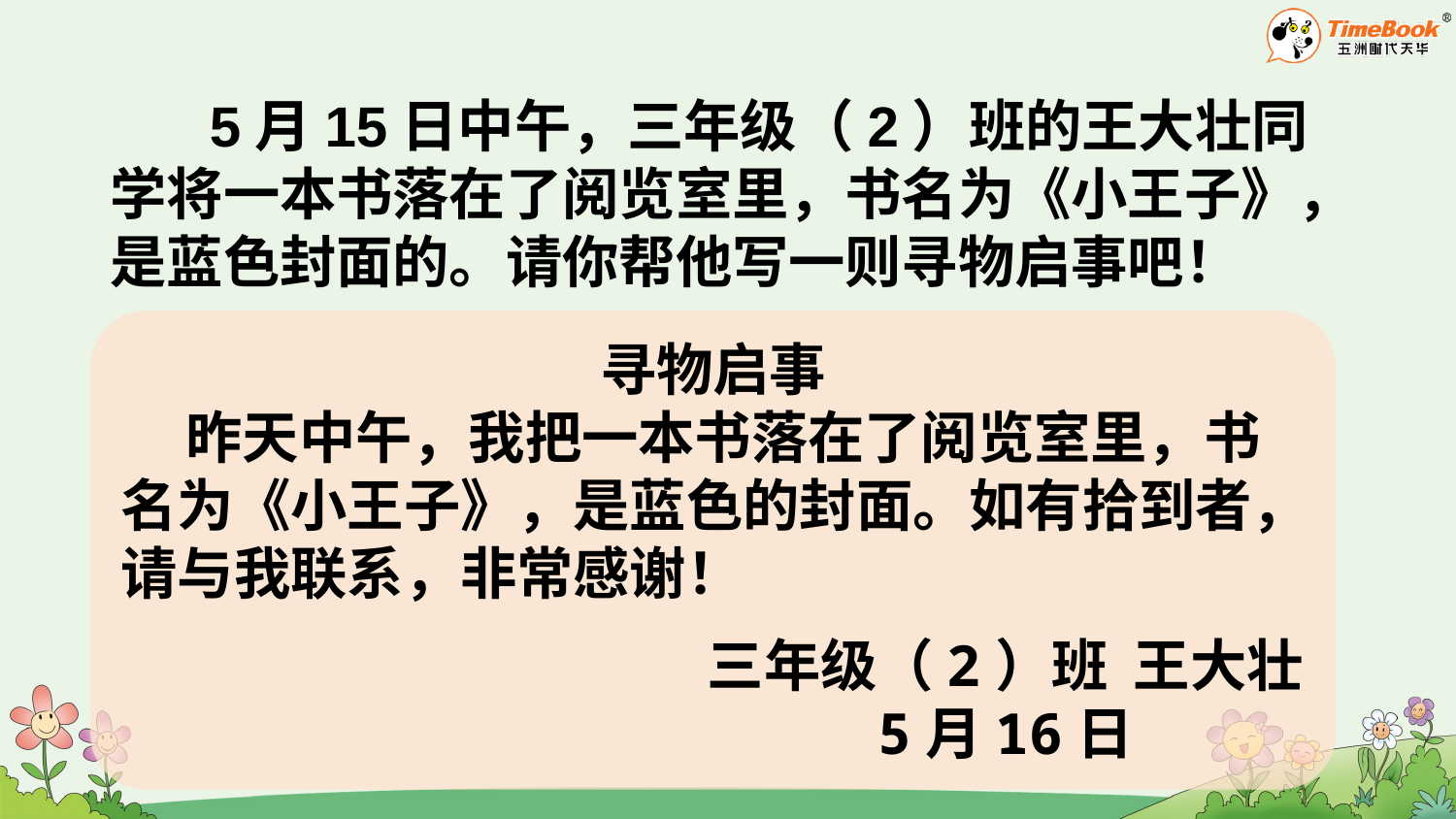

5月15日中午，三年级（2）班的王大壮同学将一本书落在了阅览室里，书名为《小王子》，是蓝色封面的。请你帮他写一则寻物启事吧！

寻物启事
    昨天中午，我把一本书落在了阅览室里，书名为《小王子》，是蓝色的封面。如有拾到者，请与我联系，非常感谢！
三年级（2）班  王大壮
5月16日